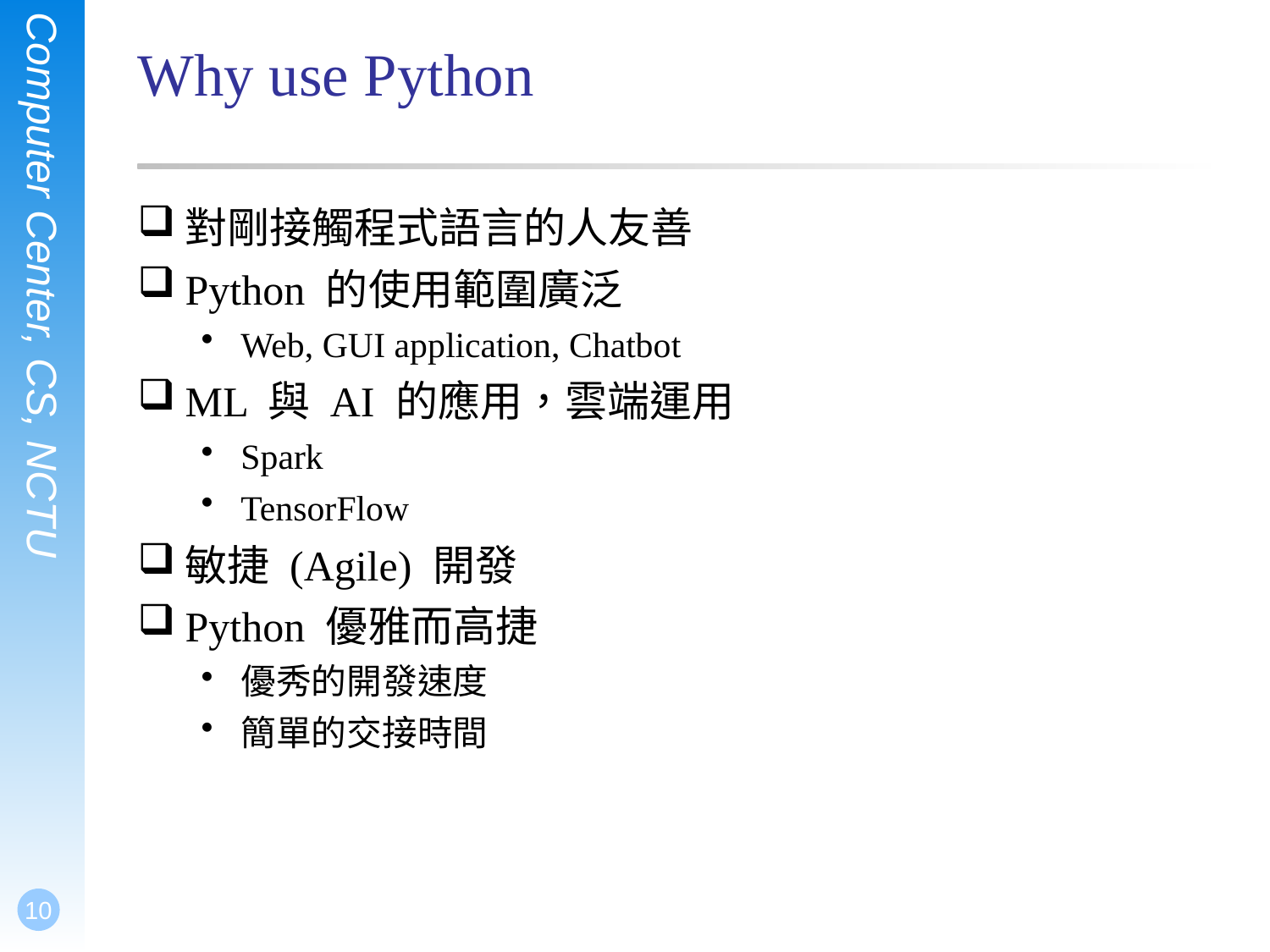

# Why use Python
對剛接觸程式語言的人友善
Python 的使用範圍廣泛
Web, GUI application, Chatbot
ML 與 AI 的應用，雲端運用
Spark
TensorFlow
敏捷 (Agile) 開發
Python 優雅而高捷
優秀的開發速度
簡單的交接時間